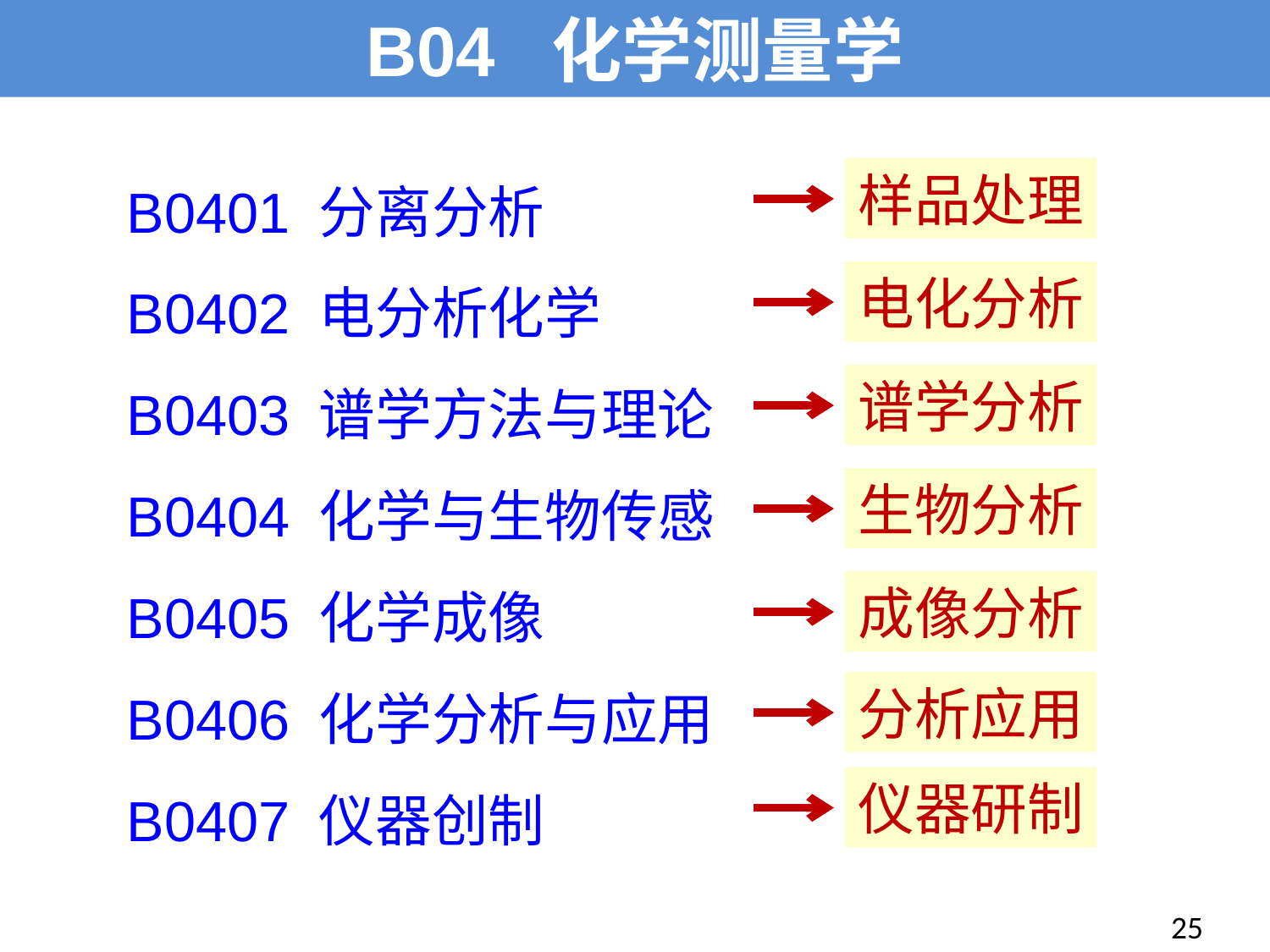

B04  化学测量学
B0401 分离分析
B0402 电分析化学
B0403 谱学方法与理论
B0404 化学与生物传感
B0405 化学成像
B0406 化学分析与应用
B0407 仪器创制
样品处理
电化分析
谱学分析
生物分析
成像分析
分析应用
仪器研制